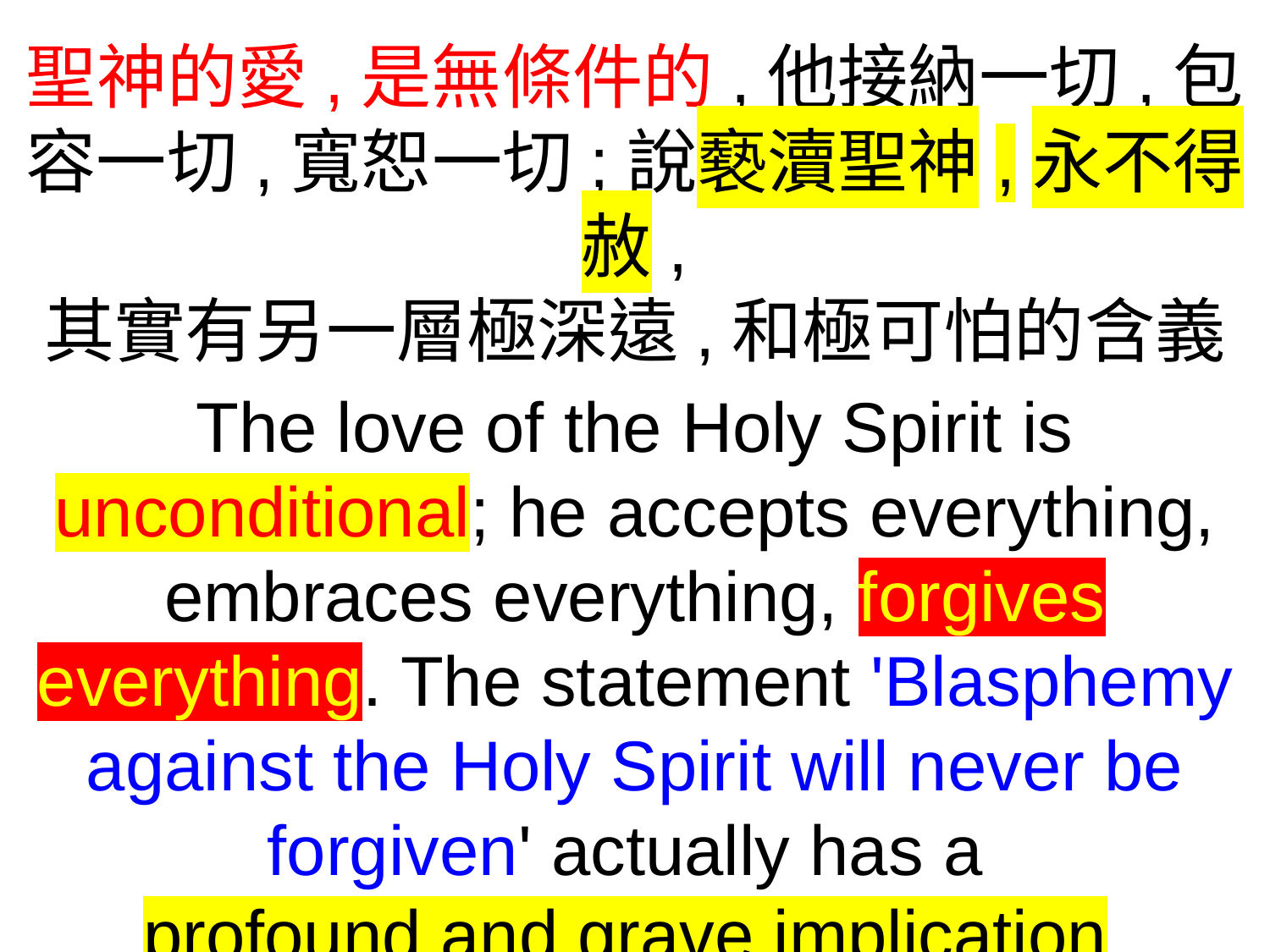

聖神的愛,是無條件的,他接納一切,包容一切,寬恕一切;說褻瀆聖神,永不得赦,
其實有另一層極深遠,和極可怕的含義
The love of the Holy Spirit is unconditional; he accepts everything, embraces everything, forgives everything. The statement 'Blasphemy against the Holy Spirit will never be forgiven' actually has a
profound and grave implication.